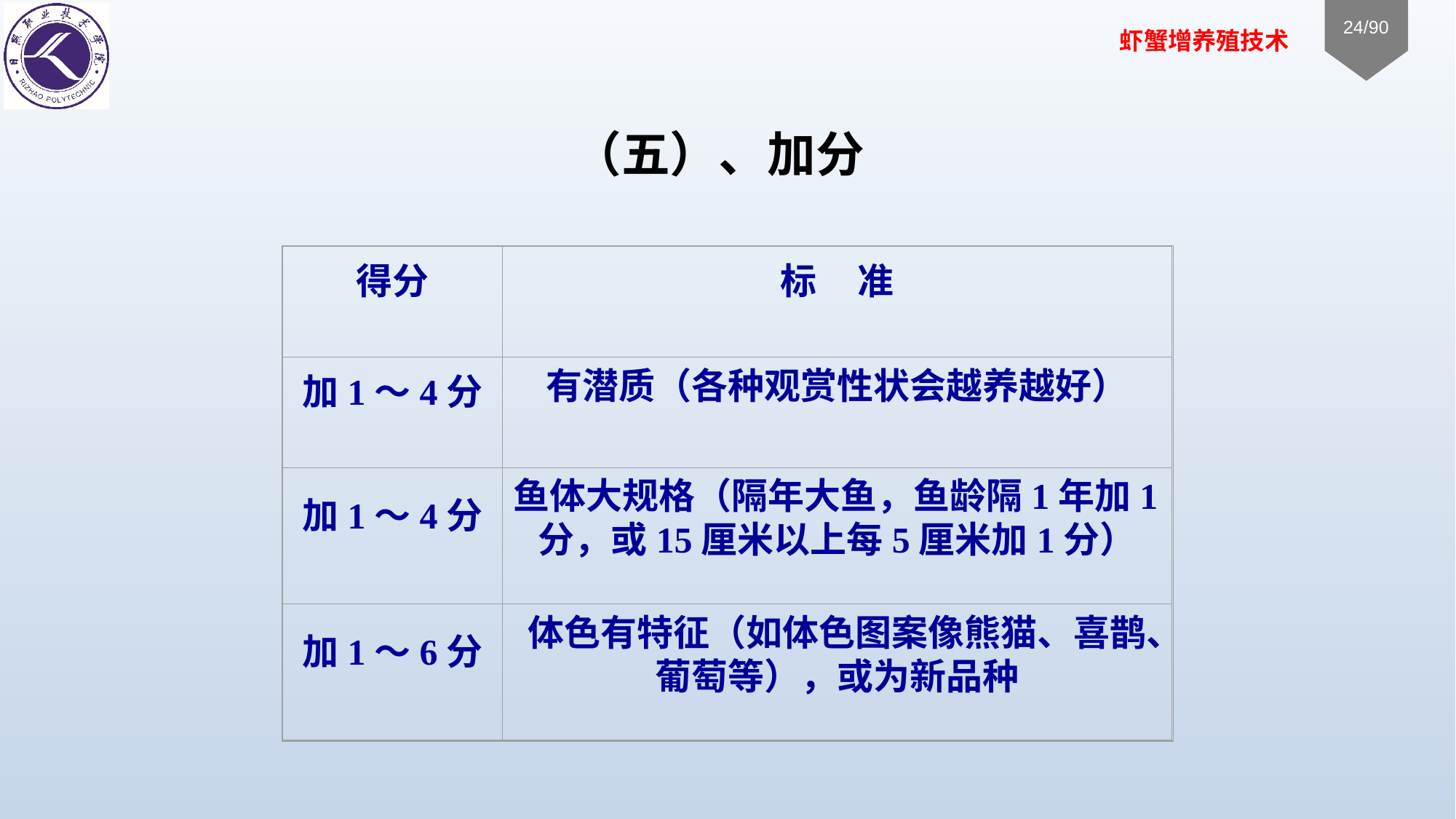

# （五）、加分
得分

标     准

加1～4分

有潜质（各种观赏性状会越养越好）

加1～4分

鱼体大规格（隔年大鱼，鱼龄隔1年加1分，或15厘米以上每5厘米加1分）

加1～6分

体色有特征（如体色图案像熊猫、喜鹊、葡萄等），或为新品种